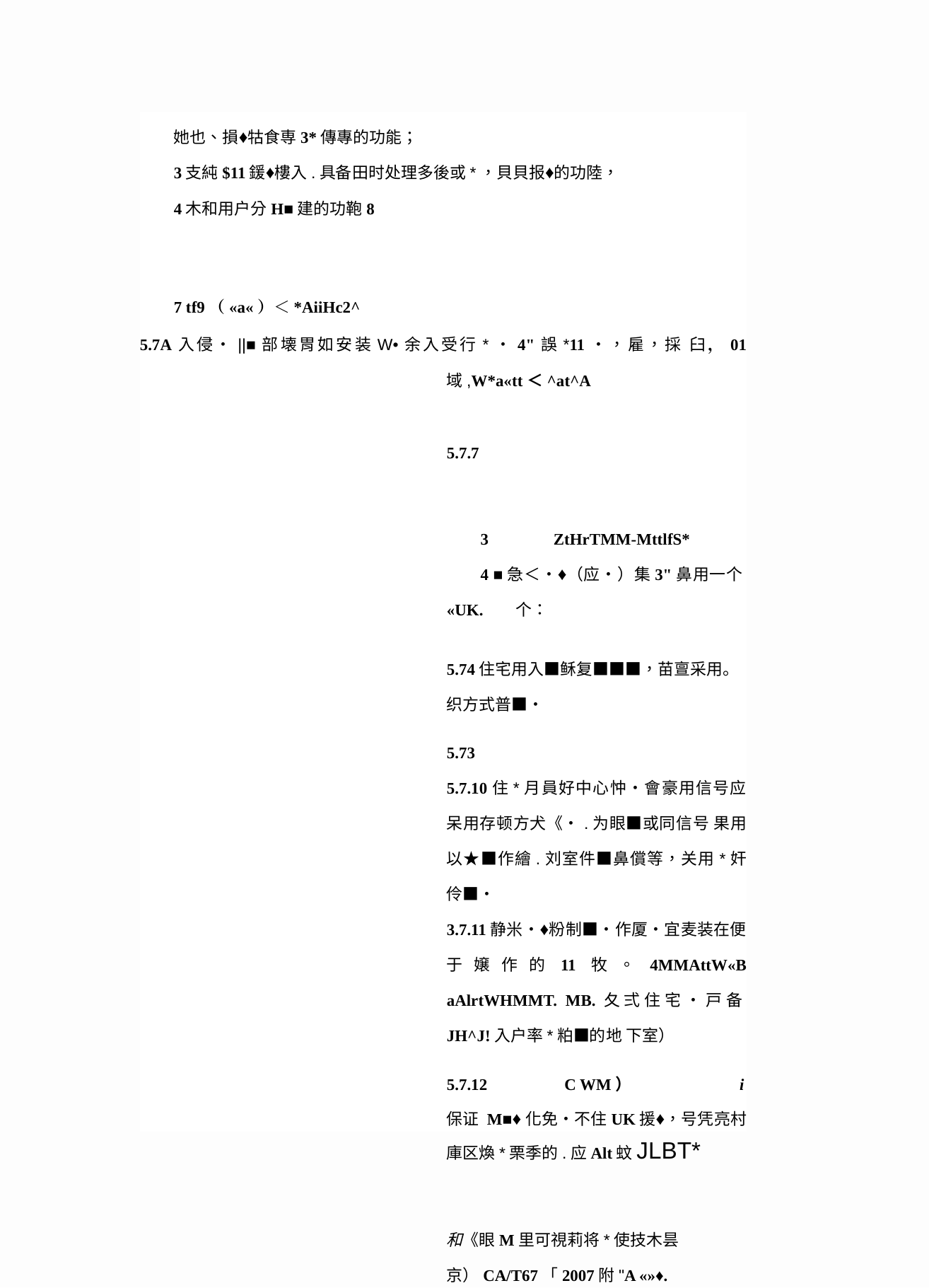

她也、損♦牯食専3*傳專的功能；
3支純$11鍰♦樓入.具备田时处理多後或*，貝貝报♦的功陸，
4木和用户分H■建的功鞄8
7 tf9（«a«）＜*AiiHc2^
5.7A入侵・||■部壊胃如安装W•余入受行*・4"誤*11・，雇，採 臼，01 域,W*a«tt＜^at^A
5.7.7
3                ZtHrTMM-MttlfS*
4 ■急＜•♦（应・）集3"鼻用一个«UK.       个：
5.74住宅用入■稣复■■■，苗亶采用。织方式普■・
5.73
5.7.10住*月員好中心忡・會豪用信号应呆用存顿方犬《・.为眼■或同信号 果用以★■作繪.刘室件■鼻償等，关用*奸伶■・
3.7.11静米•♦粉制■・作厦•宜麦装在便于嬢作的11牧。4MMAttW«B aAlrtWHMMT. MB.夂弍住宅•戸备JH^J!入户率*粕■的地 下室）
5.7.12                   C WM）                            i
保证 M■♦化免•不住UK援♦，号凭亮村庫区煥*栗季的.应Alt蚊jLBT*
和《眼M里可視莉将*使技木昙京）CA/T67「2007附"A «»♦.
5J *«♦!«♦
5.8.1电子蠟査■抜世宣应停会以下#求：